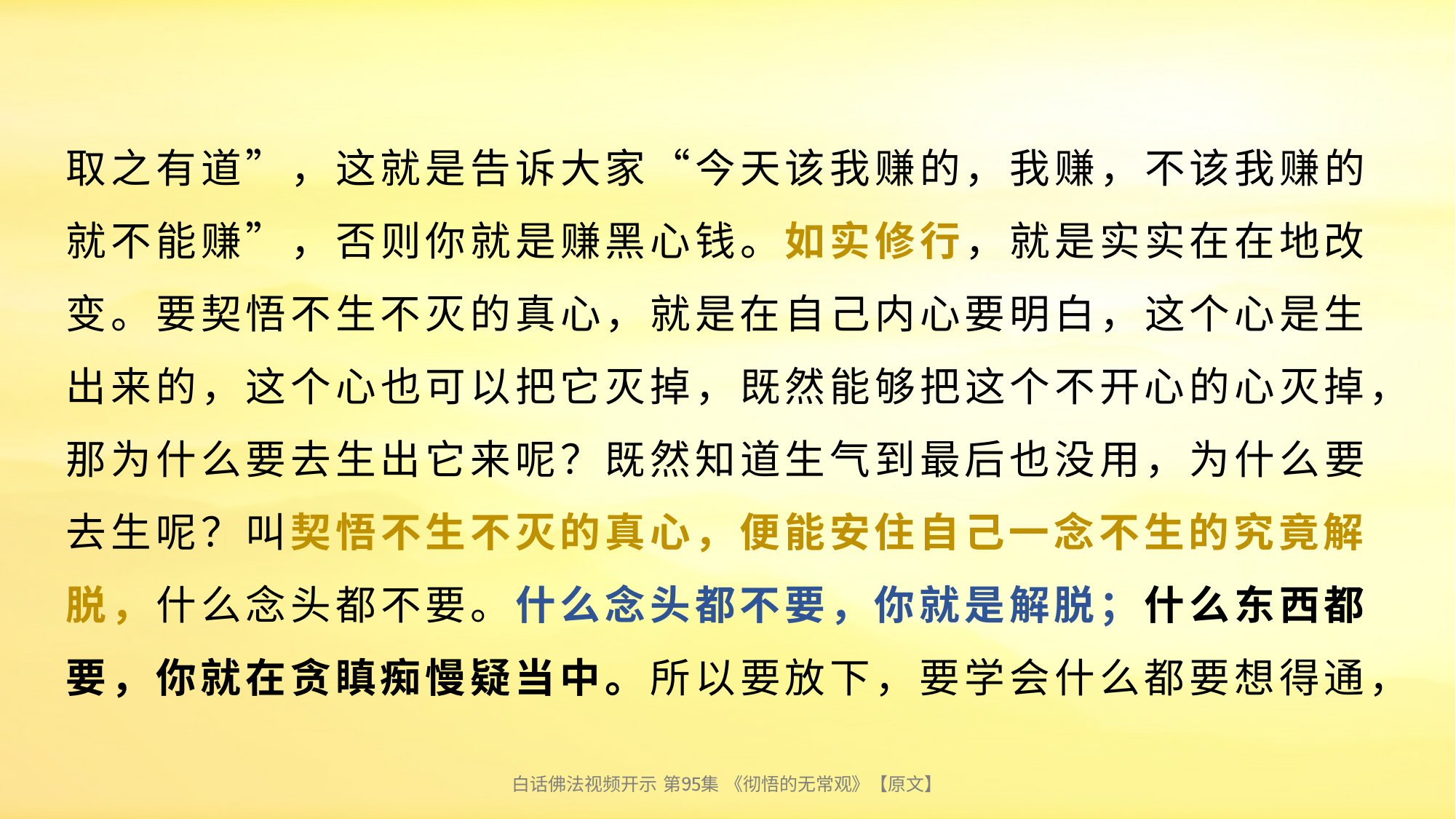

# 取之有道”，这就是告诉大家“今天该我赚的，我赚，不该我赚的就不能赚”，否则你就是赚黑心钱。如实修行，就是实实在在地改变。要契悟不生不灭的真心，就是在自己内心要明白，这个心是生出来的，这个心也可以把它灭掉，既然能够把这个不开心的心灭掉，那为什么要去生出它来呢？既然知道生气到最后也没用，为什么要去生呢？叫契悟不生不灭的真心，便能安住自己一念不生的究竟解脱，什么念头都不要。什么念头都不要，你就是解脱；什么东西都要，你就在贪瞋痴慢疑当中。所以要放下，要学会什么都要想得通，
白话佛法视频开示 第95集 《彻悟的无常观》【原文】